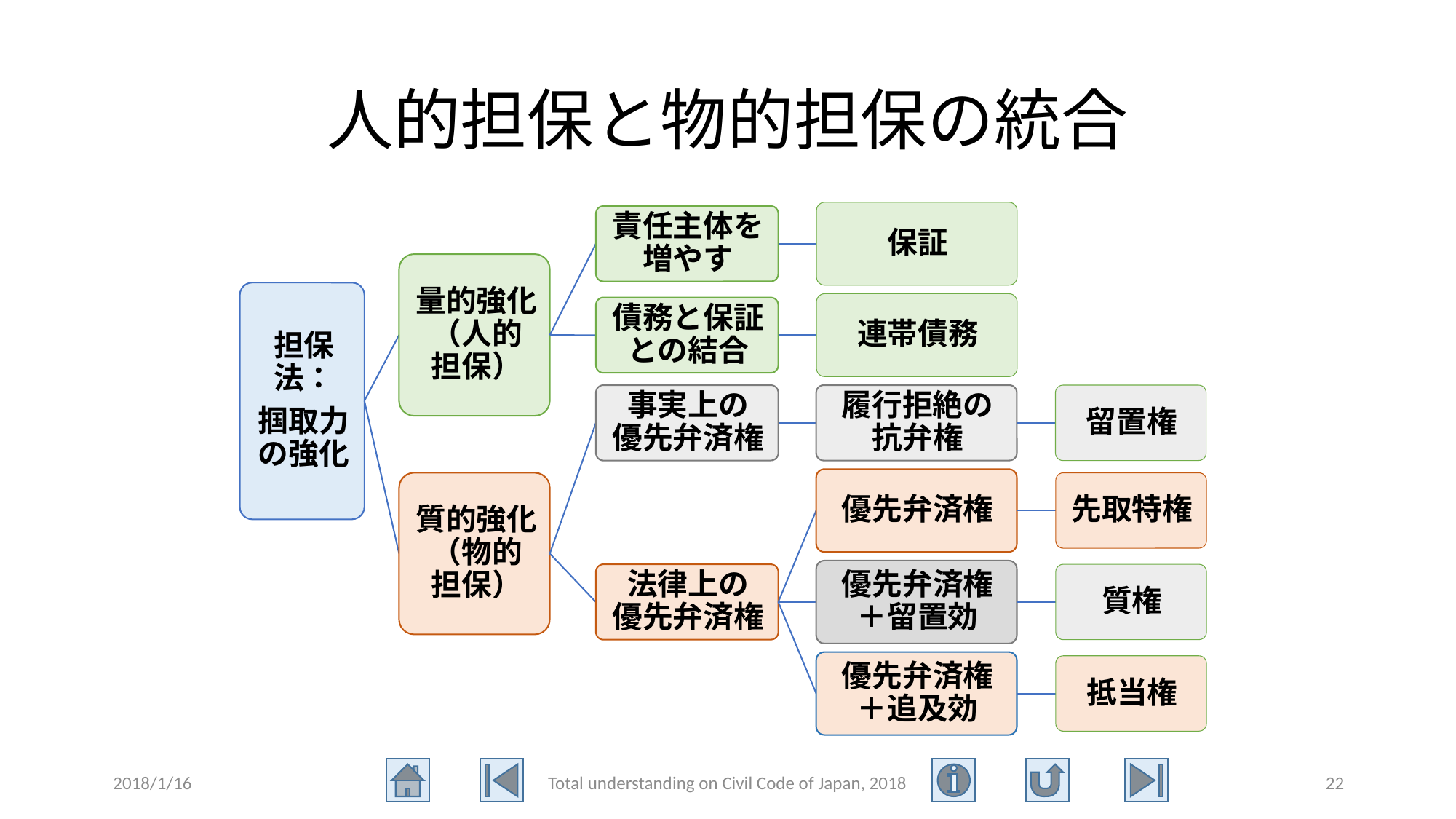

# 人的担保と物的担保の統合
担保法：
掴取力の強化

量的強化
（人的
担保）

責任主体を
増やす

保証

債務と保証
との結合

連帯債務

質的強化
（物的
担保）

事実上の
優先弁済権

履行拒絶の
抗弁権

留置権

法律上の
優先弁済権

優先弁済権

先取特権

優先弁済権
＋留置効

質権

優先弁済権
＋追及効

抵当権
2018/1/16
Total understanding on Civil Code of Japan, 2018
22